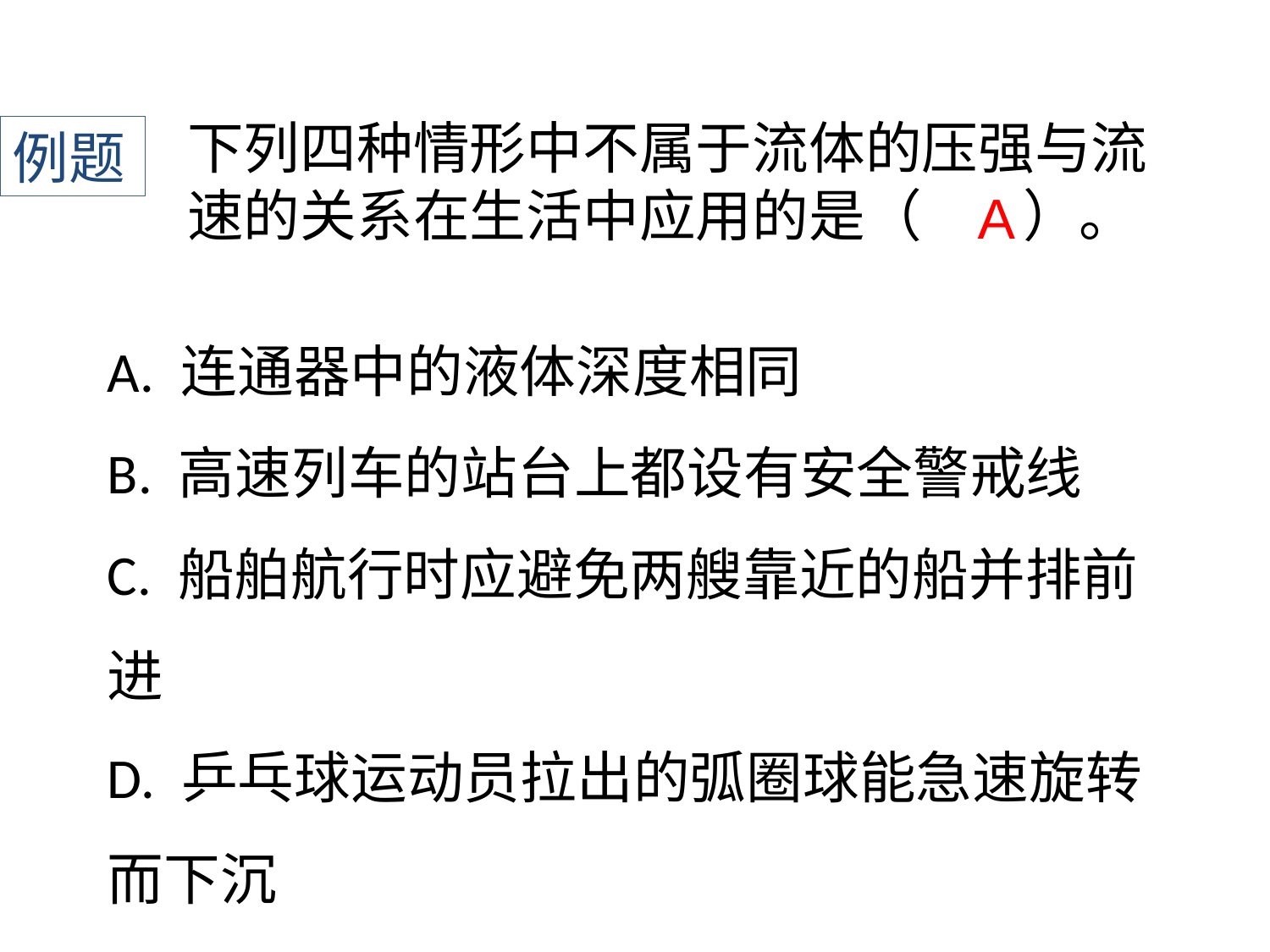

下列四种情形中不属于流体的压强与流速的关系在生活中应用的是（        ）。
例题
A
A. 连通器中的液体深度相同
B. 高速列车的站台上都设有安全警戒线
C. 船舶航行时应避免两艘靠近的船并排前进
D. ﻿乒乓球运动员拉出的弧圈球能急速旋转而下沉